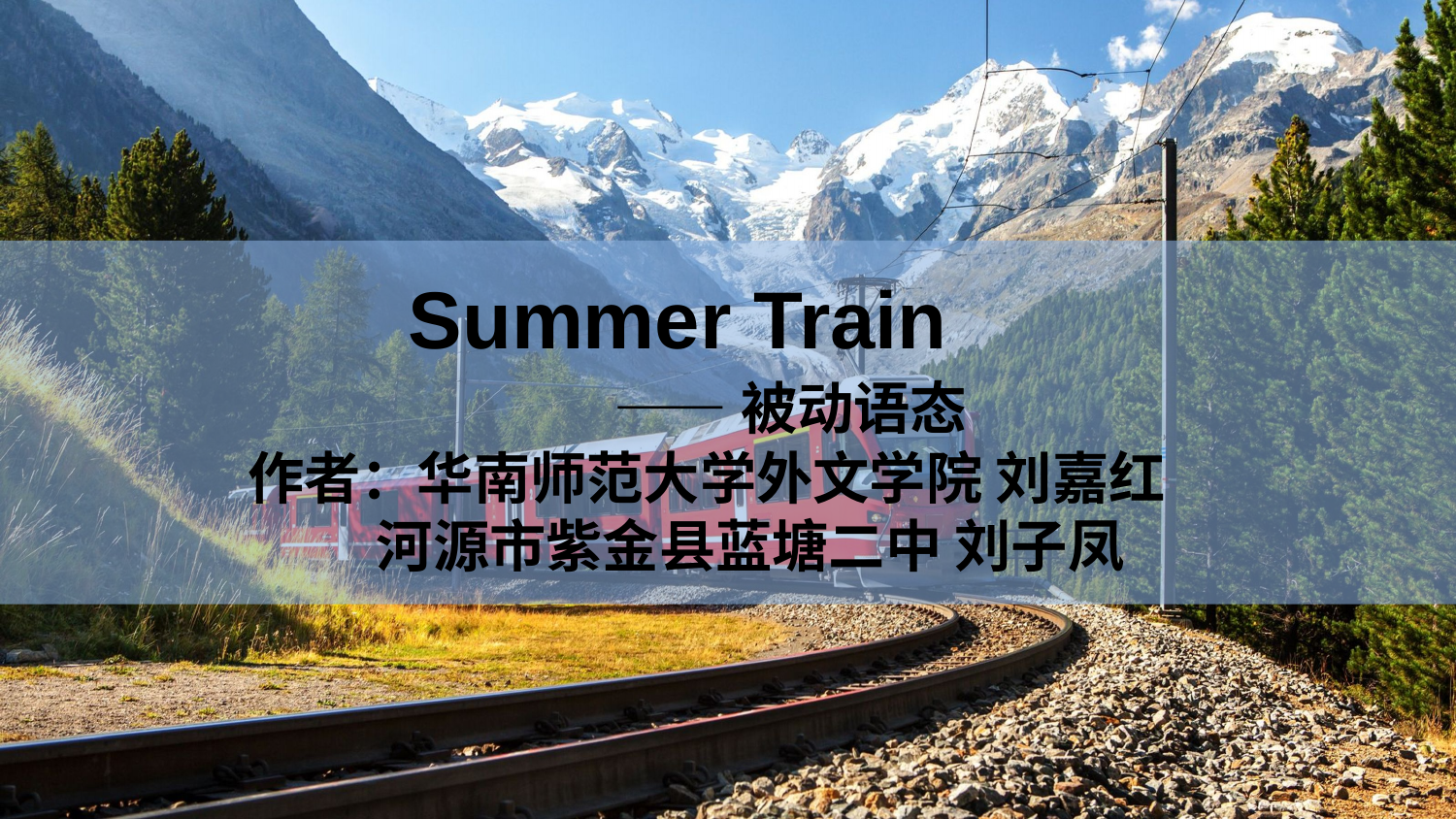

Summer Train
                               ——被动语态
      作者：华南师范大学外文学院 刘嘉红
                河源市紫金县蓝塘二中 刘子凤